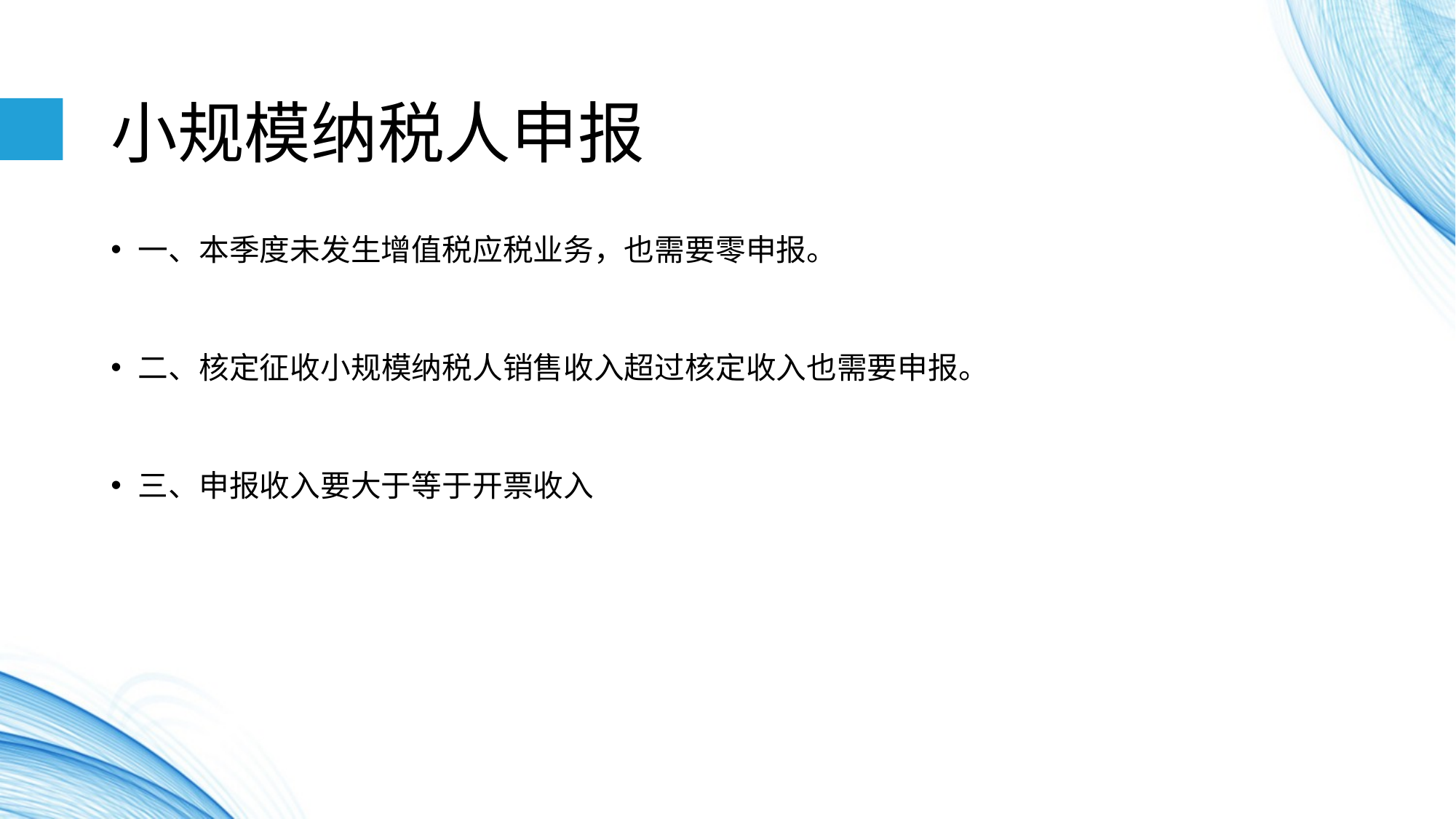

# 小规模纳税人申报
一、本季度未发生增值税应税业务，也需要零申报。

二、核定征收小规模纳税人销售收入超过核定收入也需要申报。

三、申报收入要大于等于开票收入